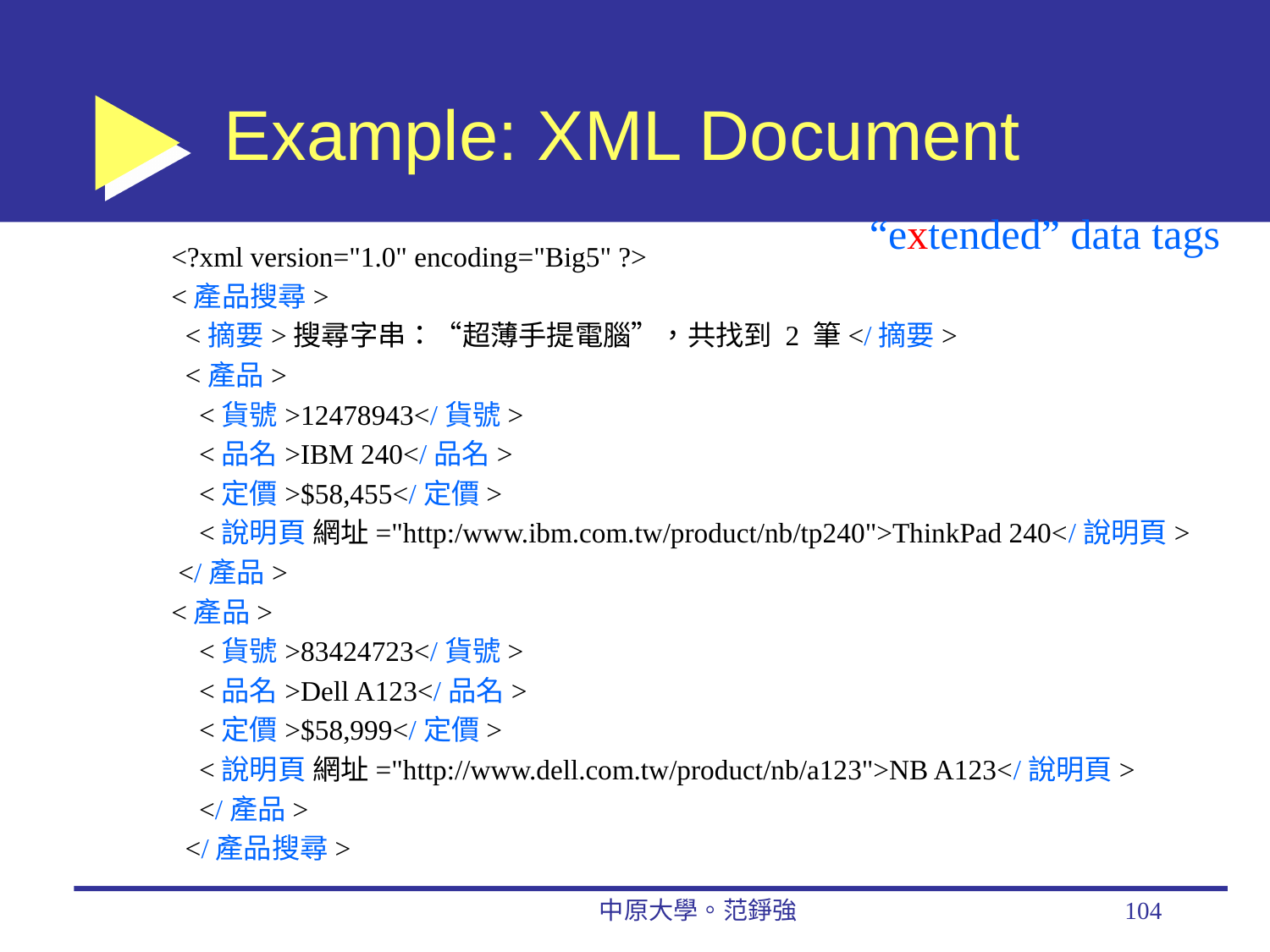

# Example: XML Document
“extended” data tags
<?xml version="1.0" encoding="Big5" ?>
<產品搜尋>
  <摘要>搜尋字串：“超薄手提電腦”，共找到 2 筆</摘要>
  <產品>
    <貨號>12478943</貨號>
    <品名>IBM 240</品名>
    <定價>$58,455</定價>
    <說明頁 網址="http:/www.ibm.com.tw/product/nb/tp240">ThinkPad 240</說明頁>
 </產品>
<產品>
    <貨號>83424723</貨號>
    <品名>Dell A123</品名>
    <定價>$58,999</定價>
    <說明頁 網址="http://www.dell.com.tw/product/nb/a123">NB A123</說明頁>
    </產品>
  </產品搜尋>
中原大學。范錚強
104